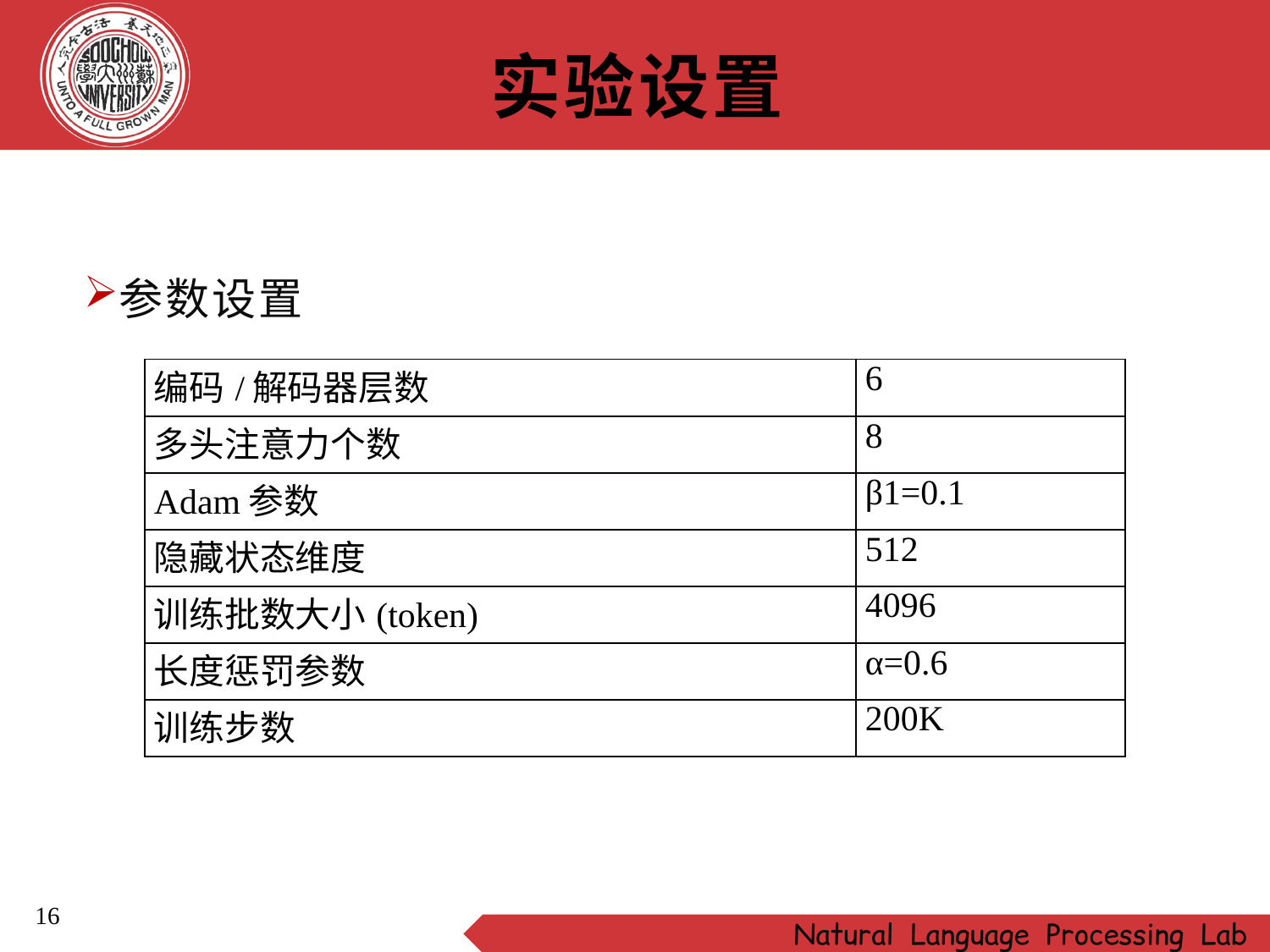

# 实验设置
参数设置
| 编码/解码器层数 | 6 |
| --- | --- |
| 多头注意力个数 | 8 |
| Adam参数 | β1=0.1 |
| 隐藏状态维度 | 512 |
| 训练批数大小(token) | 4096 |
| 长度惩罚参数 | α=0.6 |
| 训练步数 | 200K |
16